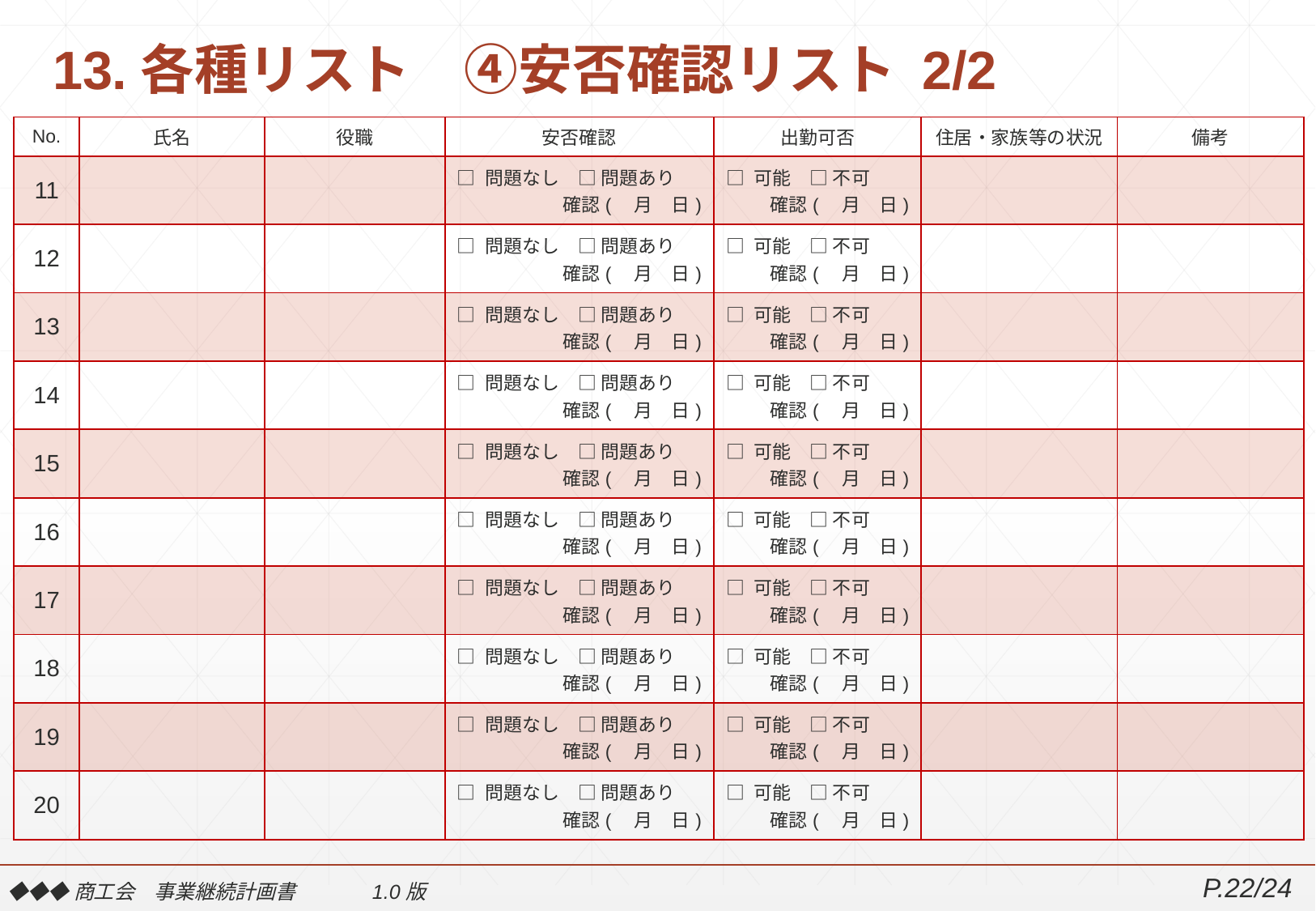

# 13.各種リスト　④安否確認リスト 2/2
| No. | 氏名 | 役職 | 安否確認 | 出勤可否 | 住居・家族等の状況 | 備考 |
| --- | --- | --- | --- | --- | --- | --- |
| 11 |  |  | □ 問題なし　□ 問題あり 確認(　月　日) | □ 可能　□ 不可 確認(　月　日) |  |  |
| 12 |  |  | □ 問題なし　□ 問題あり 確認(　月　日) | □ 可能　□ 不可 確認(　月　日) |  |  |
| 13 |  |  | □ 問題なし　□ 問題あり 確認(　月　日) | □ 可能　□ 不可 確認(　月　日) |  |  |
| 14 |  |  | □ 問題なし　□ 問題あり 確認(　月　日) | □ 可能　□ 不可 確認(　月　日) |  |  |
| 15 |  |  | □ 問題なし　□ 問題あり 確認(　月　日) | □ 可能　□ 不可 確認(　月　日) |  |  |
| 16 |  |  | □ 問題なし　□ 問題あり 確認(　月　日) | □ 可能　□ 不可 確認(　月　日) |  |  |
| 17 |  |  | □ 問題なし　□ 問題あり 確認(　月　日) | □ 可能　□ 不可 確認(　月　日) |  |  |
| 18 |  |  | □ 問題なし　□ 問題あり 確認(　月　日) | □ 可能　□ 不可 確認(　月　日) |  |  |
| 19 |  |  | □ 問題なし　□ 問題あり 確認(　月　日) | □ 可能　□ 不可 確認(　月　日) |  |  |
| 20 |  |  | □ 問題なし　□ 問題あり 確認(　月　日) | □ 可能　□ 不可 確認(　月　日) |  |  |